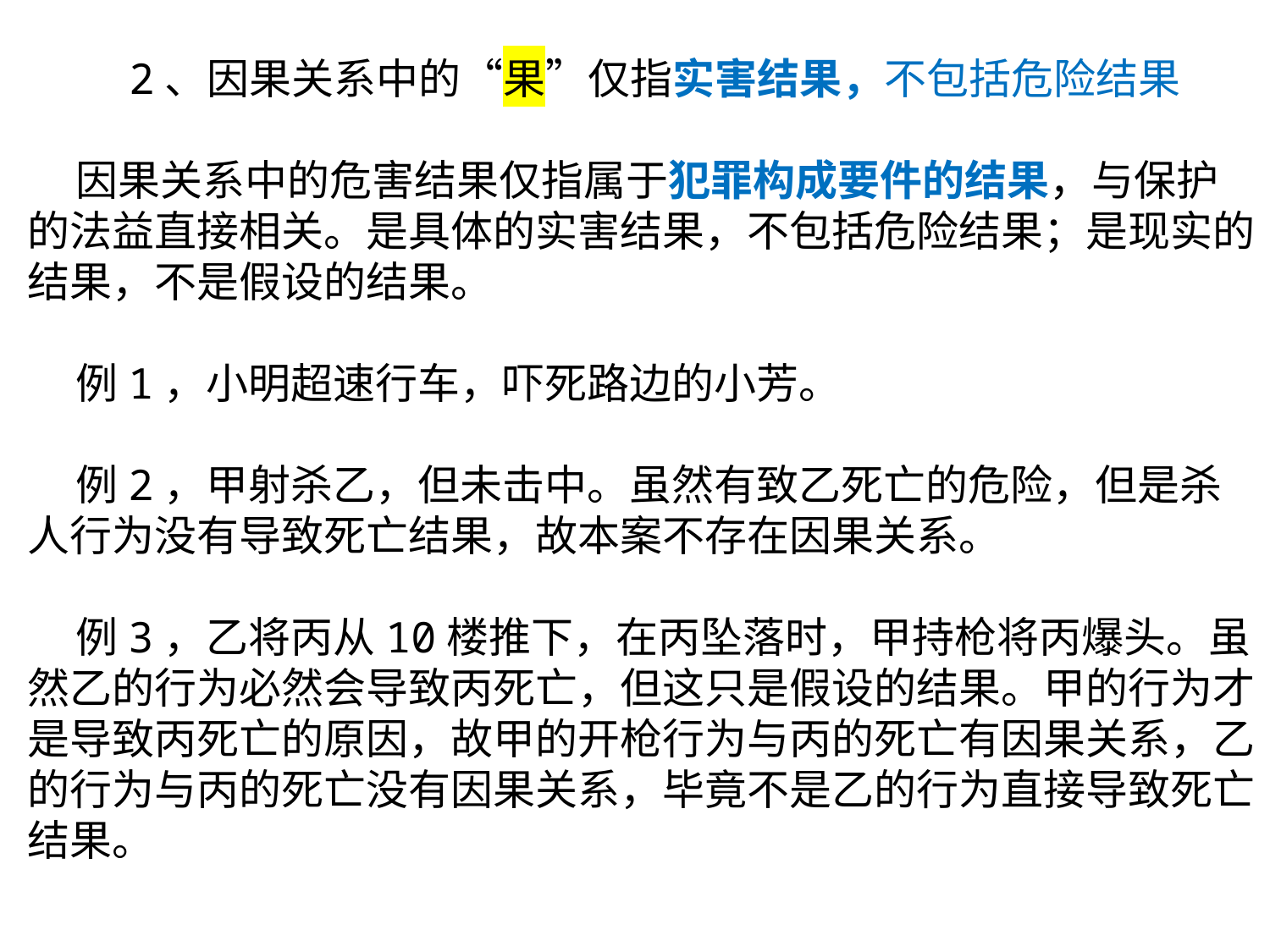

2、因果关系中的“果”仅指实害结果，不包括危险结果

    因果关系中的危害结果仅指属于犯罪构成要件的结果，与保护的法益直接相关。是具体的实害结果，不包括危险结果；是现实的结果，不是假设的结果。

    例1，小明超速行车，吓死路边的小芳。

    例2，甲射杀乙，但未击中。虽然有致乙死亡的危险，但是杀人行为没有导致死亡结果，故本案不存在因果关系。

    例3，乙将丙从10楼推下，在丙坠落时，甲持枪将丙爆头。虽然乙的行为必然会导致丙死亡，但这只是假设的结果。甲的行为才是导致丙死亡的原因，故甲的开枪行为与丙的死亡有因果关系，乙的行为与丙的死亡没有因果关系，毕竟不是乙的行为直接导致死亡结果。